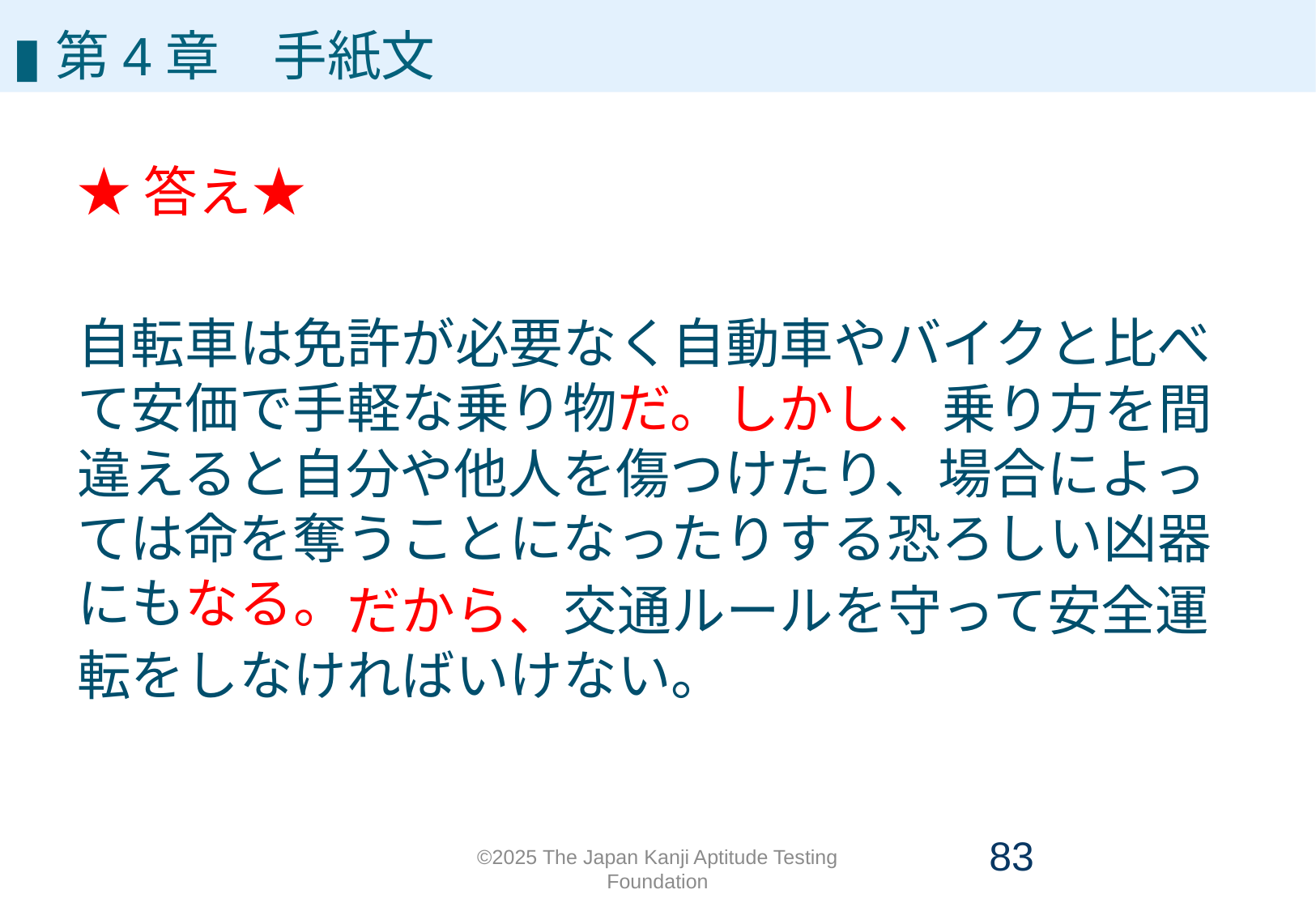

▮第4章　手紙文
★答え★

自転車は免許が必要なく自動車やバイクと比べて安価で手軽な乗り物だ。

　　　　　　　　　　　　しかし、乗り方を間違えると自分や他人を傷つけたり、場合によっては命を奪うことになったりする恐ろしい凶器にもなる。

　　　　　だから、交通ルールを守って安全運転をしなければいけない。

©2025 The Japan Kanji Aptitude Testing Foundation
83